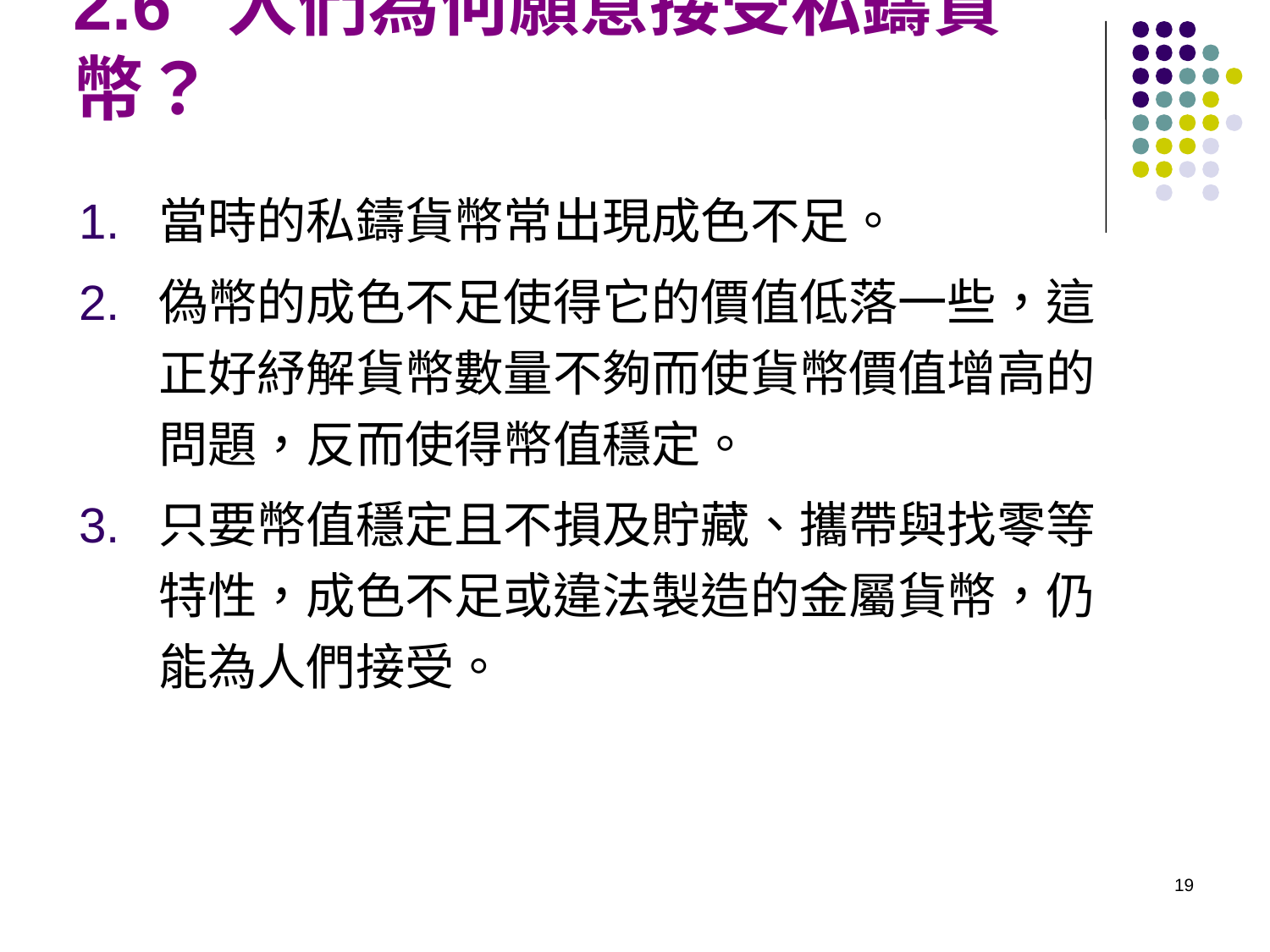

# 2.6  人們為何願意接受私鑄貨幣？
當時的私鑄貨幣常出現成色不足。
偽幣的成色不足使得它的價值低落一些，這正好紓解貨幣數量不夠而使貨幣價值增高的問題，反而使得幣值穩定。
只要幣值穩定且不損及貯藏、攜帶與找零等特性，成色不足或違法製造的金屬貨幣，仍能為人們接受。

19